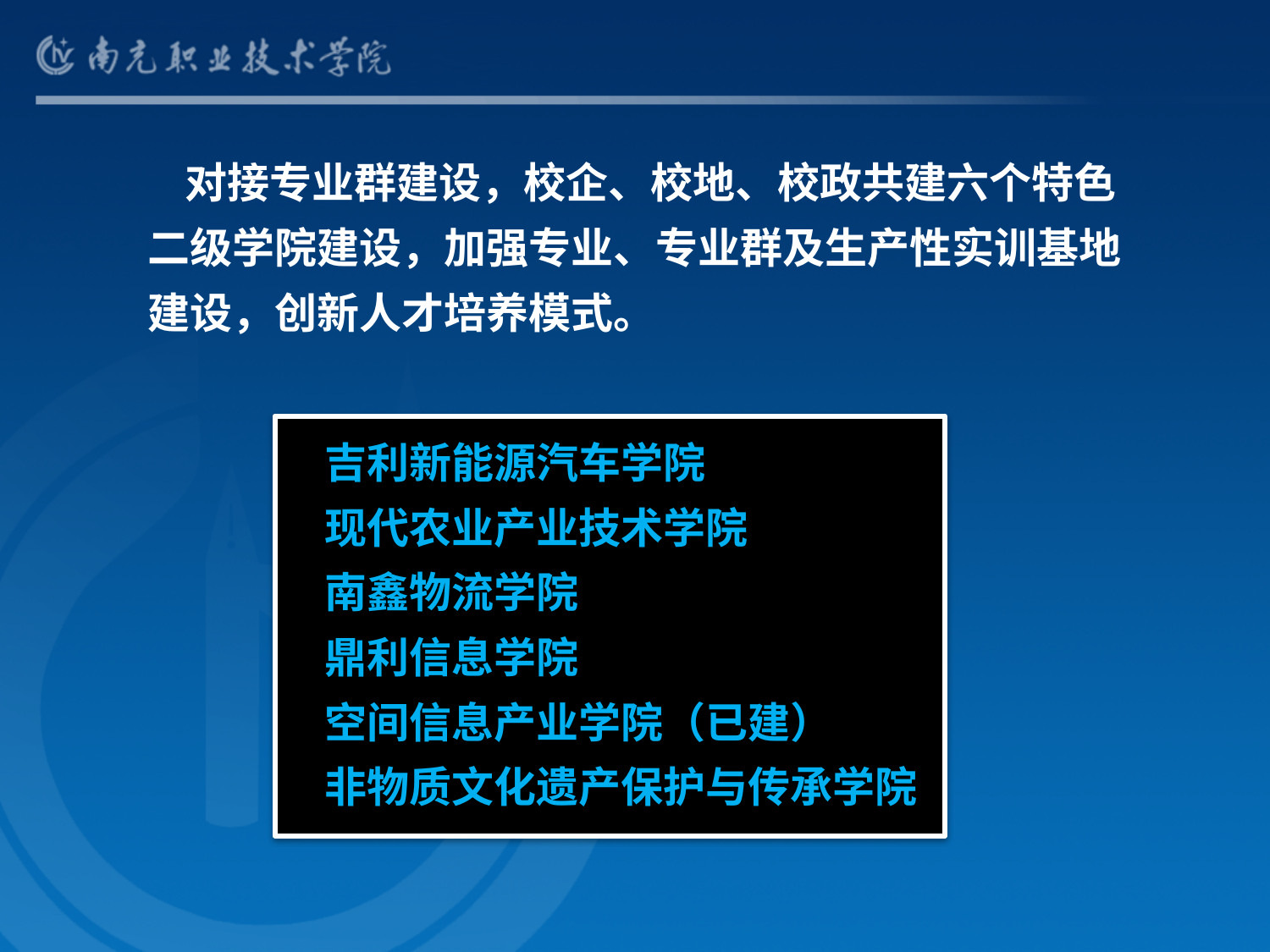

对接专业群建设，校企、校地、校政共建六个特色二级学院建设，加强专业、专业群及生产性实训基地建设，创新人才培养模式。

吉利新能源汽车学院
现代农业产业技术学院
南鑫物流学院
鼎利信息学院
空间信息产业学院（已建）
非物质文化遗产保护与传承学院